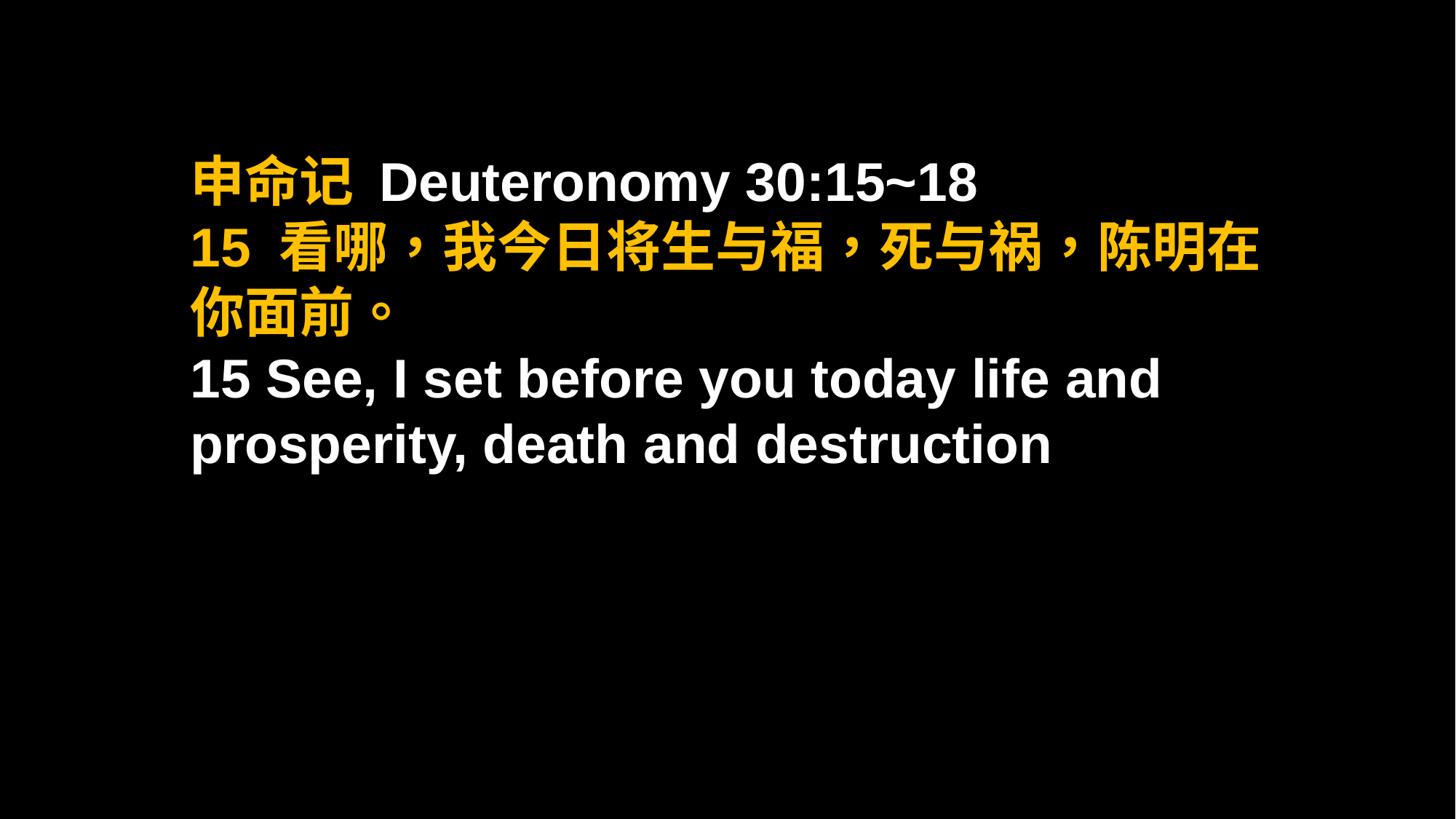

申命记 Deuteronomy 30:15~18
15 看哪，我今日将生与福，死与祸，陈明在你面前。
15 See, I set before you today life and prosperity, death and destruction